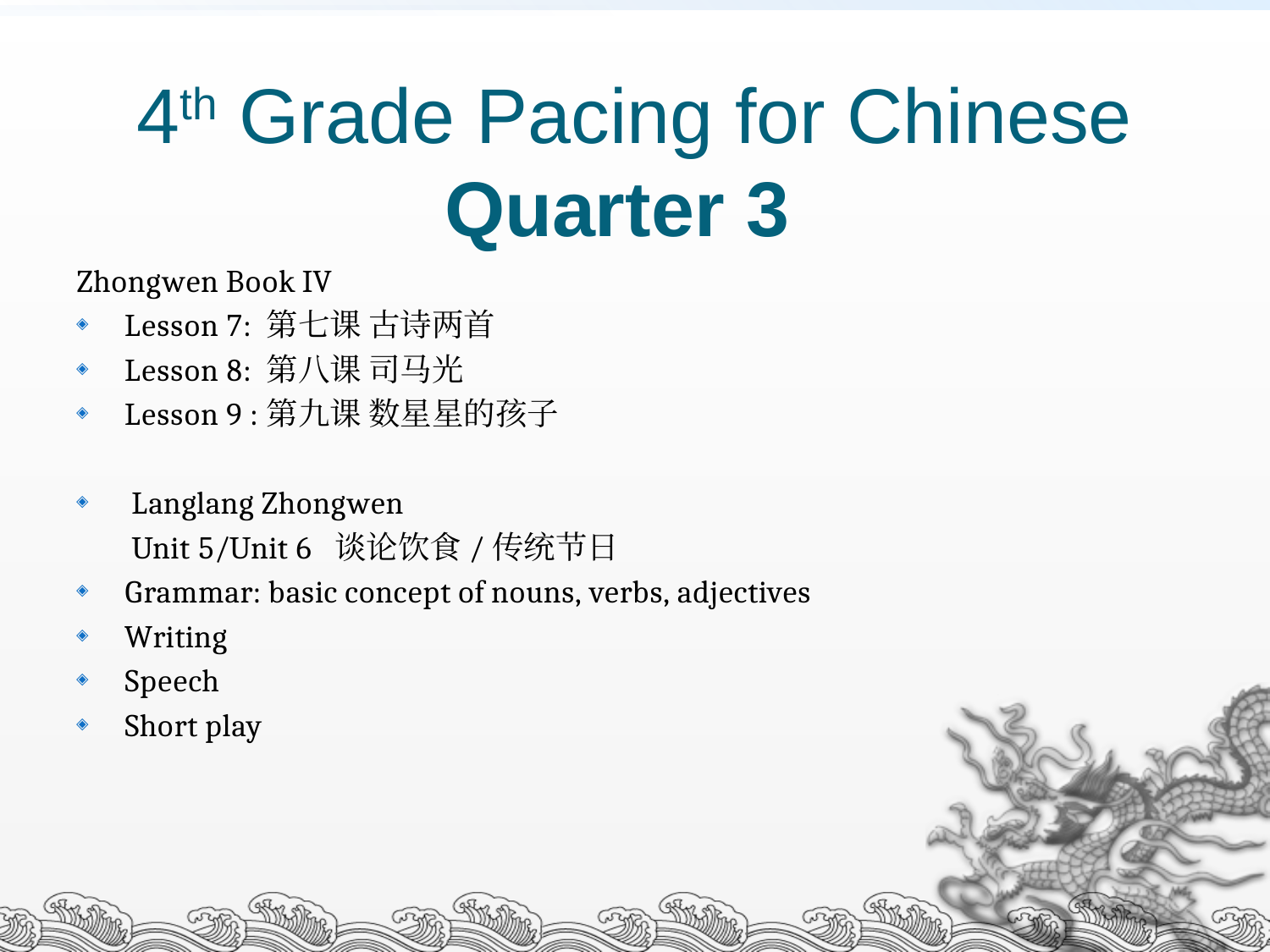

# 4th Grade Pacing for Chinese Quarter 3
Zhongwen Book IV
Lesson 7: 第七课 古诗两首
Lesson 8: 第八课 司马光
Lesson 9 :第九课 数星星的孩子

 Langlang Zhongwen
        Unit 5/Unit 6  谈论饮食/传统节日
Grammar: basic concept of nouns, verbs, adjectives
Writing
Speech
Short play